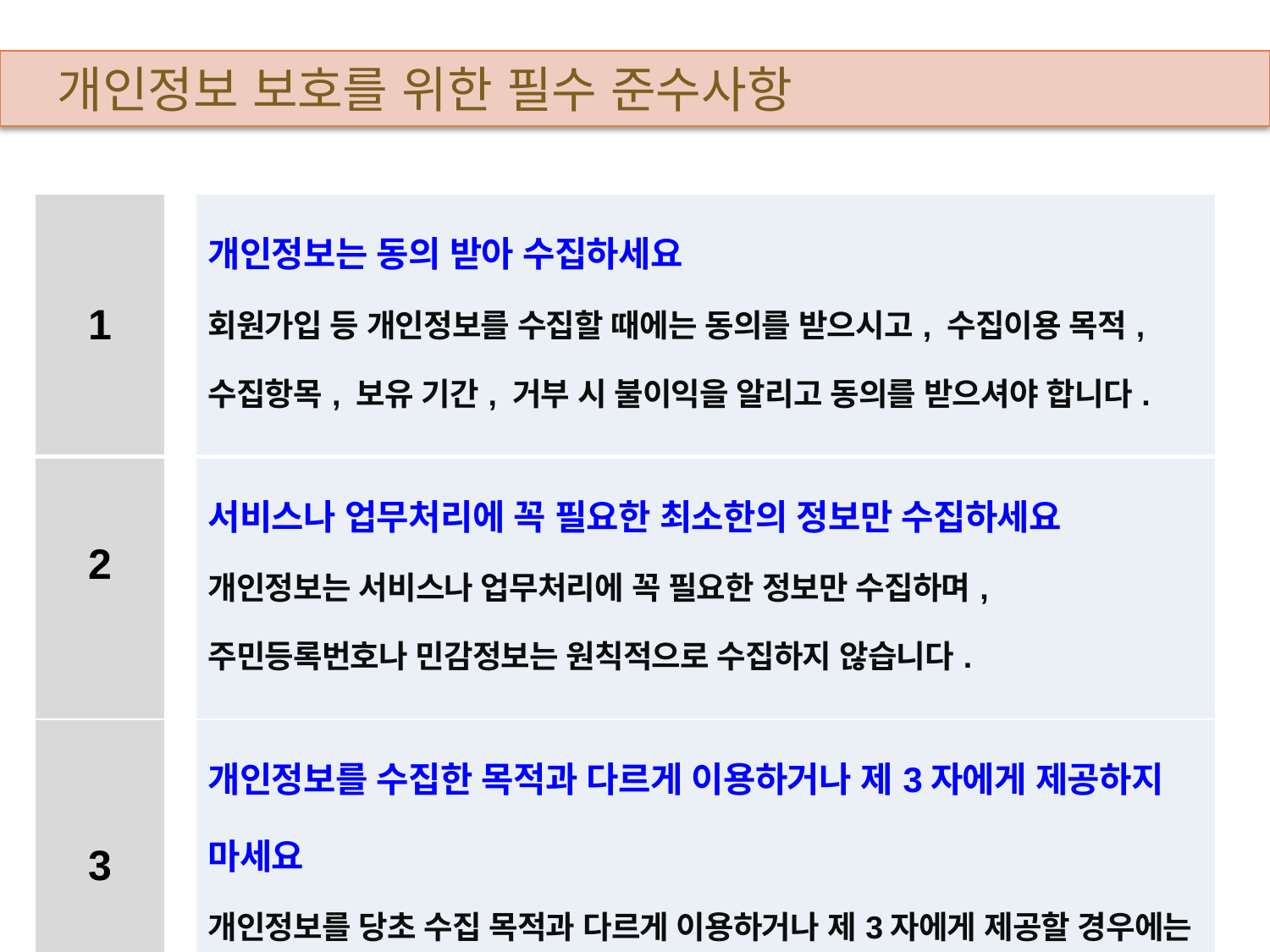

개인정보 보호를 위한 필수 준수사항
| 1 |  | 개인정보는 동의 받아 수집하세요 회원가입 등 개인정보를 수집할 때에는 동의를 받으시고, 수집이용 목적, 수집항목, 보유 기간, 거부 시 불이익을 알리고 동의를 받으셔야 합니다. |
| --- | --- | --- |
| 2 |  | 서비스나 업무처리에 꼭 필요한 최소한의 정보만 수집하세요 개인정보는 서비스나 업무처리에 꼭 필요한 정보만 수집하며, 주민등록번호나 민감정보는 원칙적으로 수집하지 않습니다. |
| 3 |  | 개인정보를 수집한 목적과 다르게 이용하거나 제3자에게 제공하지 마세요 개인정보를 당초 수집 목적과 다르게 이용하거나 제3자에게 제공할 경우에는 반드시 정보주체의 동의를 받아야 합니다. |